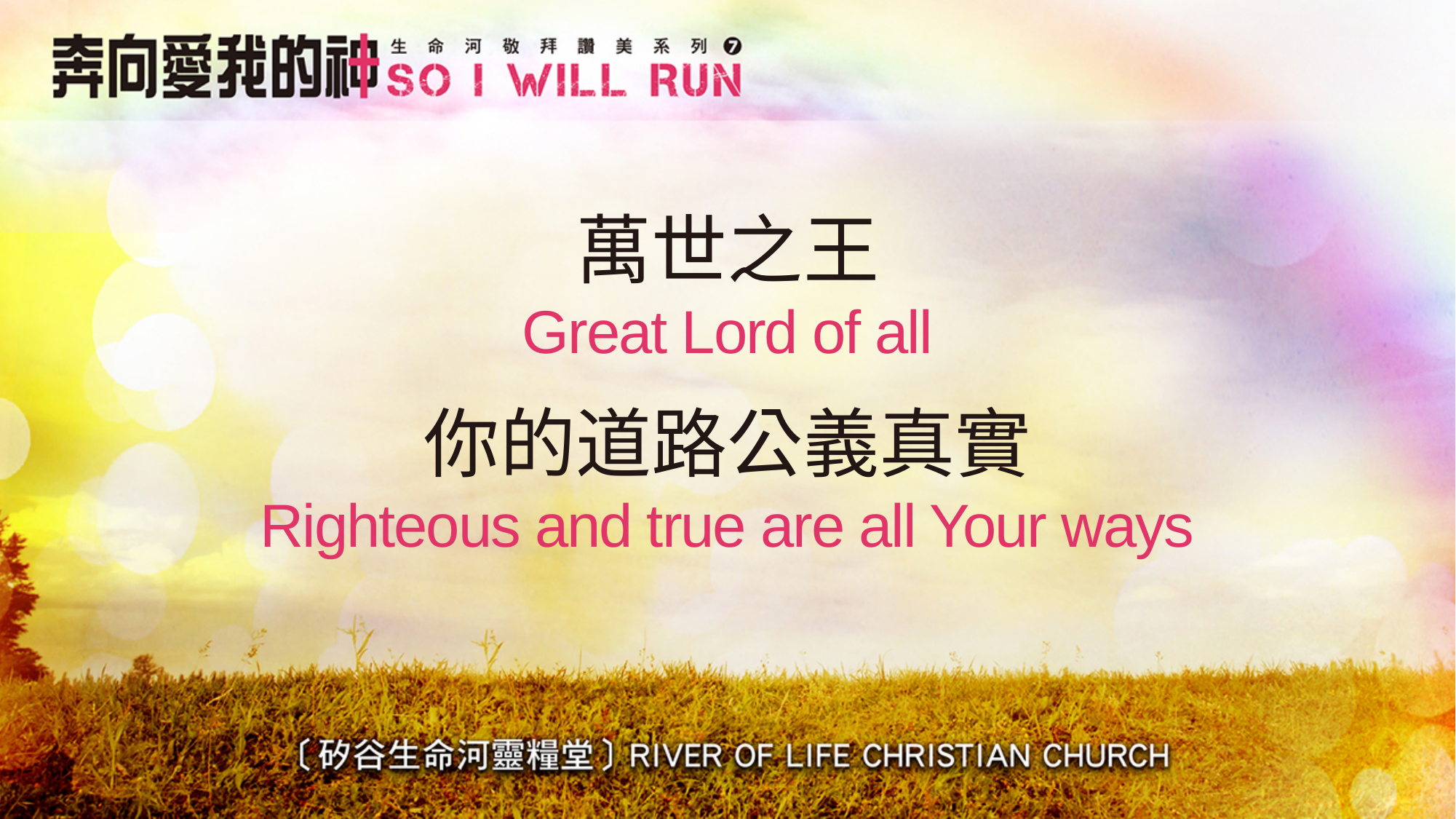

# 萬世之王 Great Lord of all
你的道路公義真實
Righteous and true are all Your ways